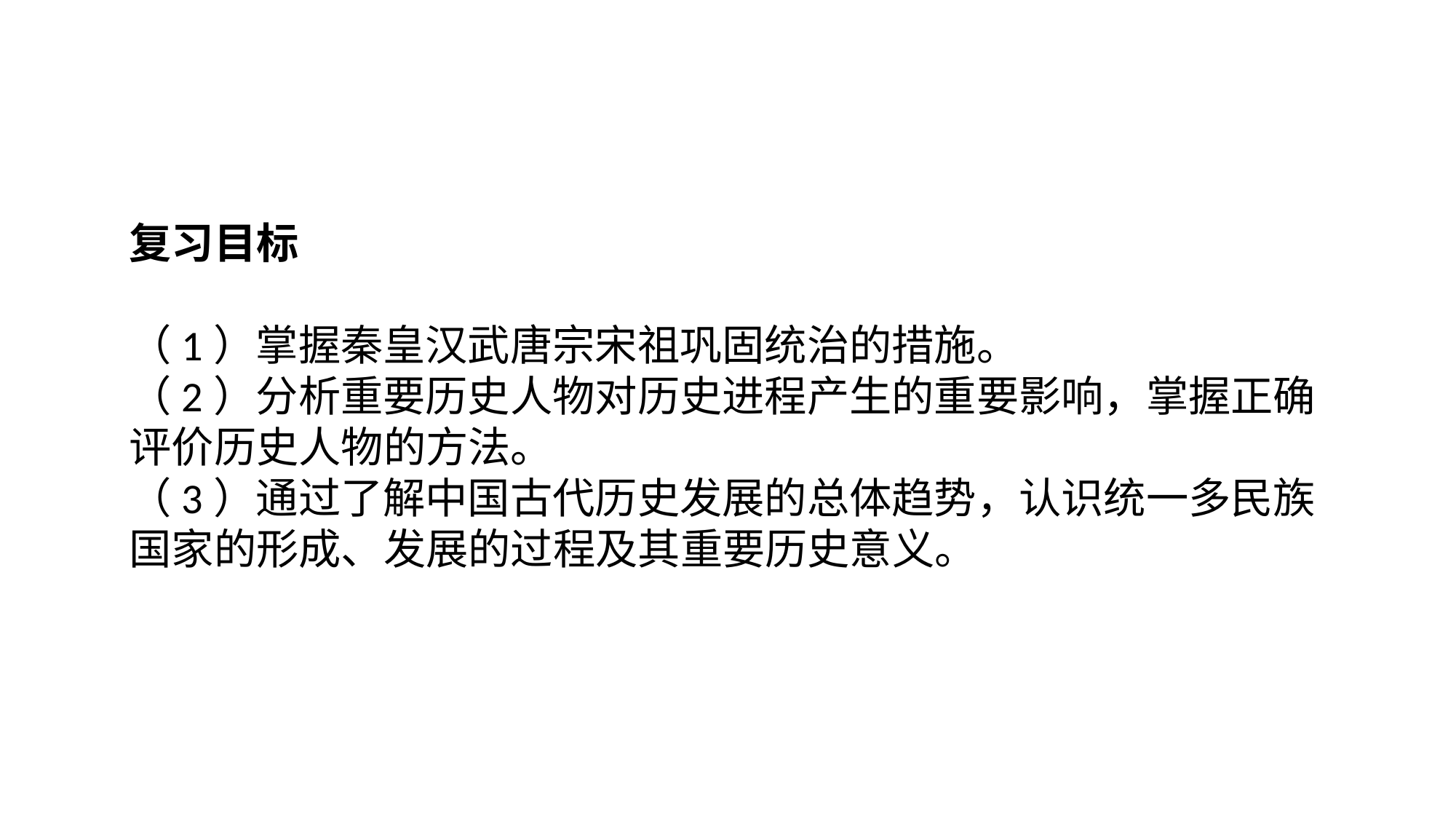

复习目标
（1）掌握秦皇汉武唐宗宋祖巩固统治的措施。（2）分析重要历史人物对历史进程产生的重要影响，掌握正确评价历史人物的方法。（3）通过了解中国古代历史发展的总体趋势，认识统一多民族国家的形成、发展的过程及其重要历史意义。